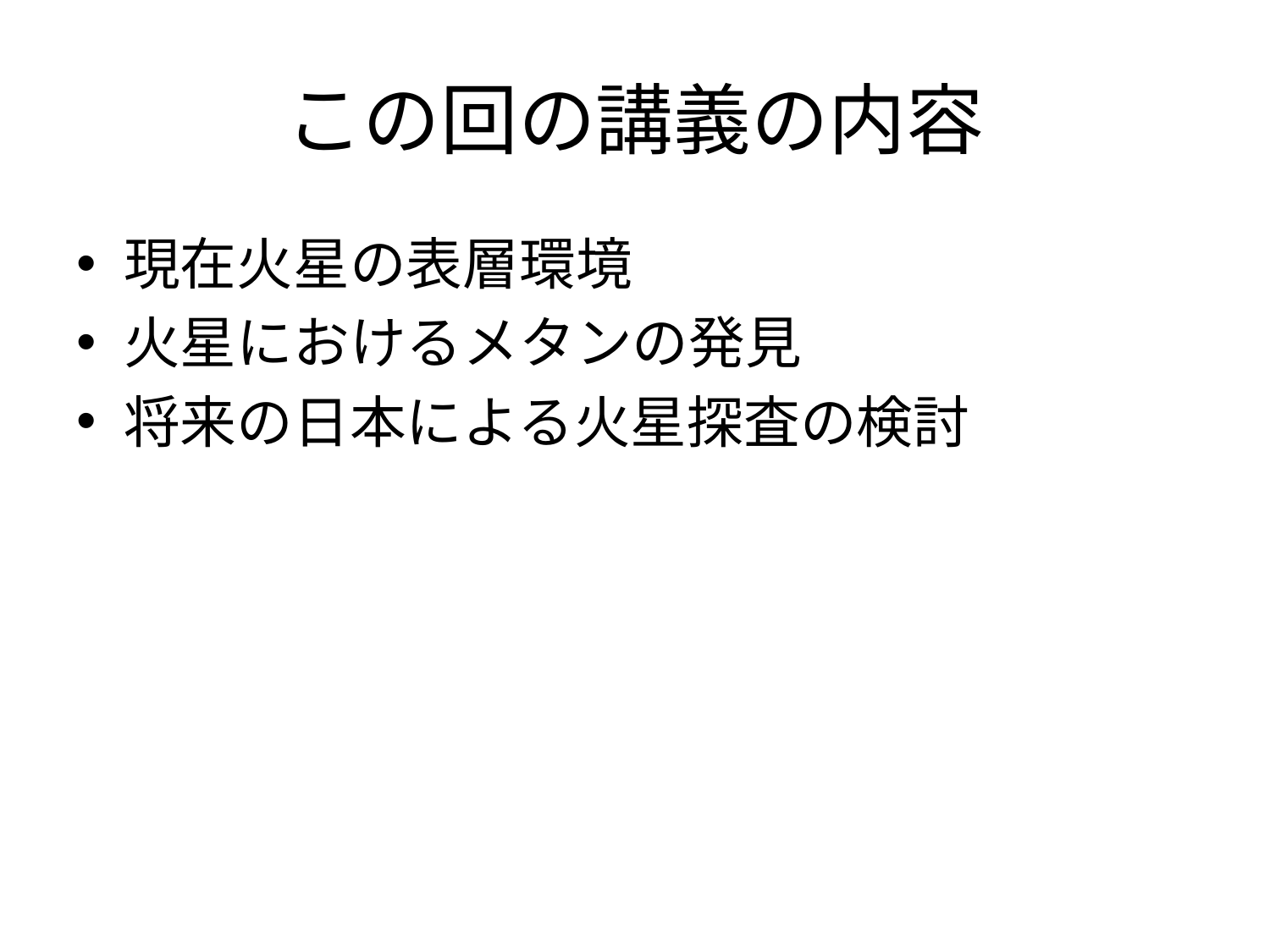

# この回の講義の内容
現在火星の表層環境
火星におけるメタンの発見
将来の日本による火星探査の検討